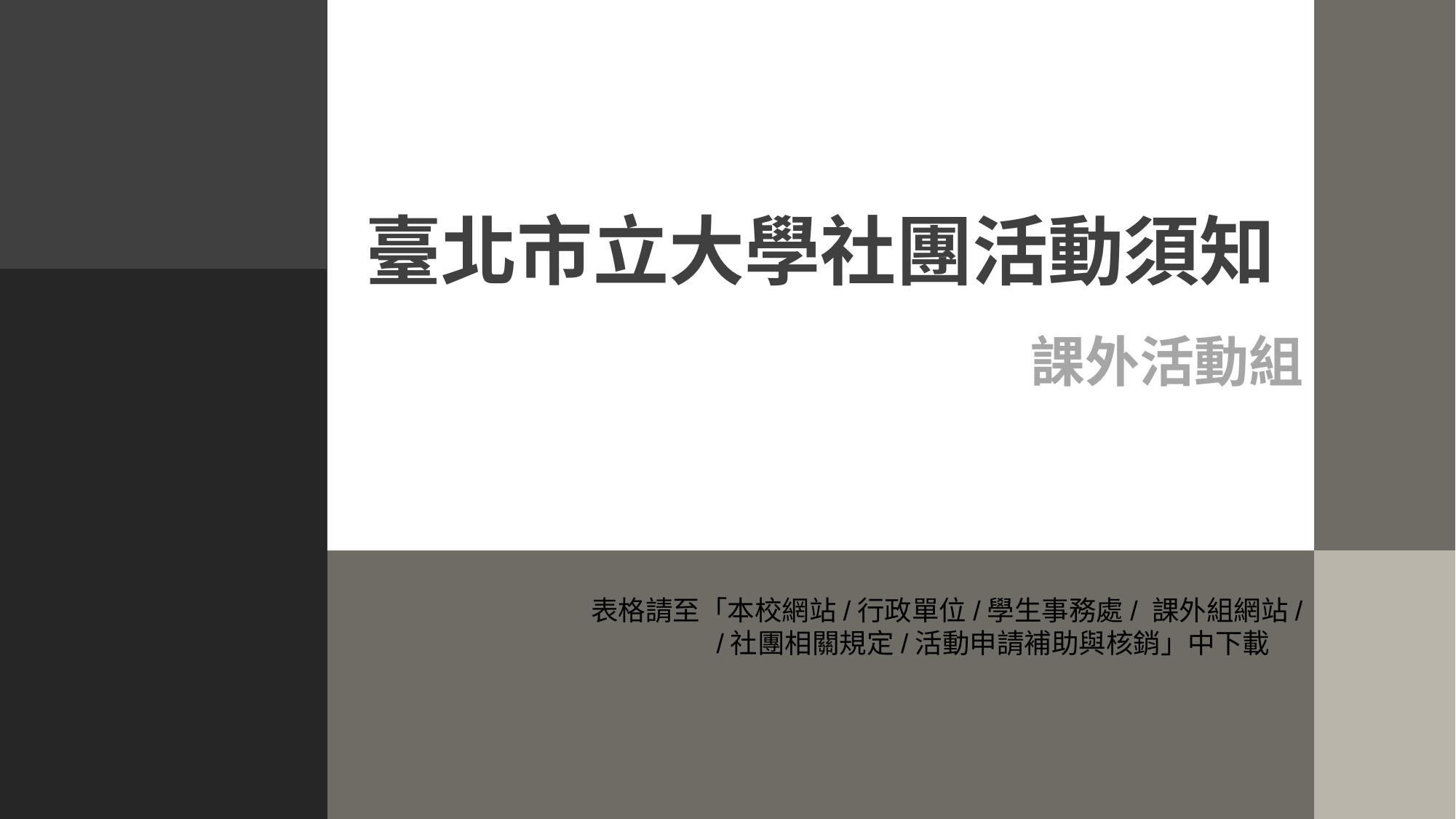

臺北市立大學社團活動須知
課外活動組

表格請至「本校網站/行政單位/學生事務處/ 課外組網站/
            /社團相關規定/活動申請補助與核銷」中下載